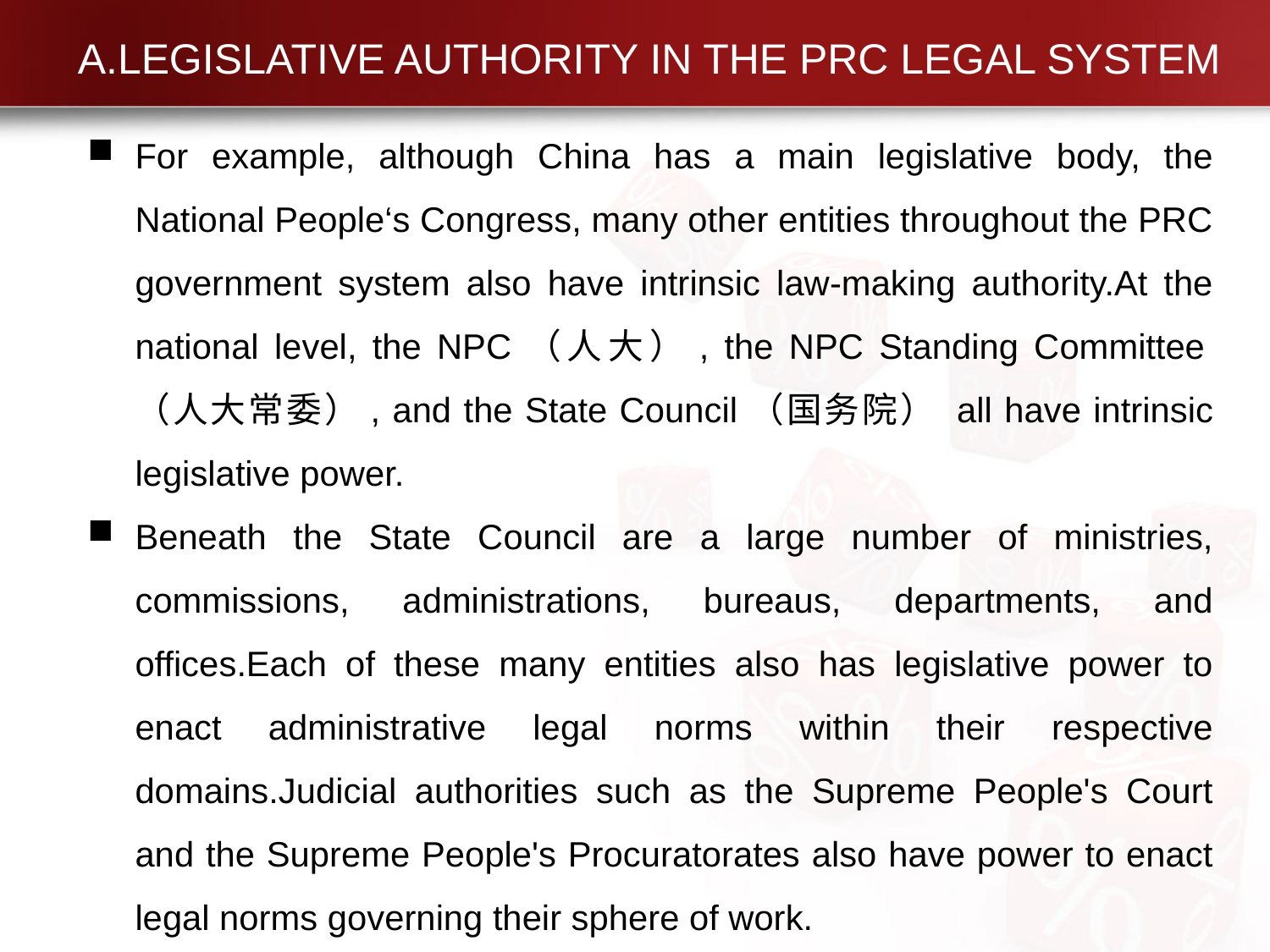

# A.LEGISLATIVE AUTHORITY IN THE PRC LEGAL SYSTEM
For example, although China has a main legislative body, the National People‘s Congress, many other entities throughout the PRC government system also have intrinsic law-making authority.At the national level, the NPC（人大）, the NPC Standing Committee（人大常委）, and the State Council（国务院） all have intrinsic legislative power.
Beneath the State Council are a large number of ministries, commissions, administrations, bureaus, departments, and offices.Each of these many entities also has legislative power to enact administrative legal norms within their respective domains.Judicial authorities such as the Supreme People's Court and the Supreme People's Procuratorates also have power to enact legal norms governing their sphere of work.